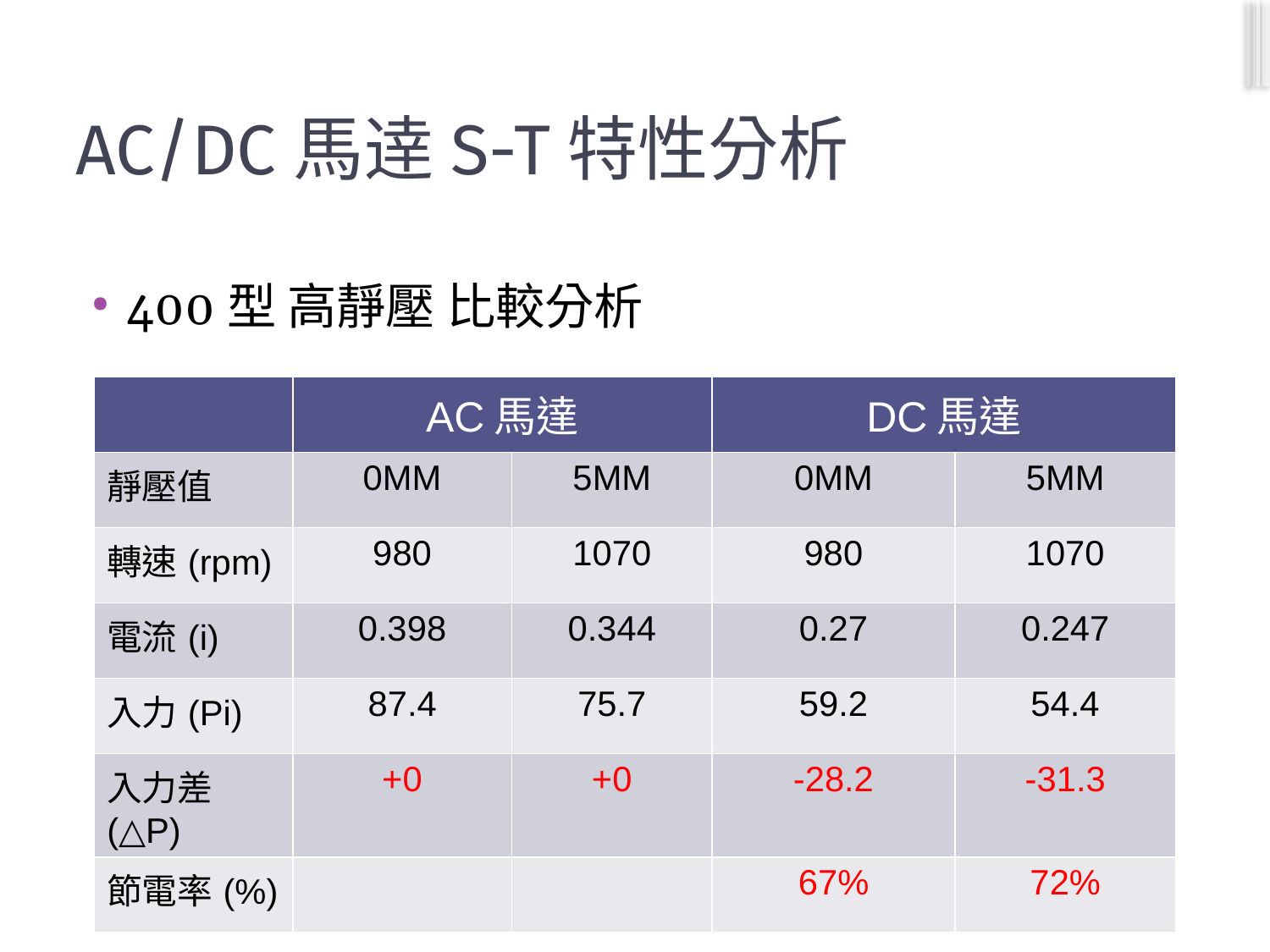

# AC/DC馬逹S-T特性分析
400型 高靜壓 比較分析
|  | AC馬達 |  | DC馬達 |  |
| --- | --- | --- | --- | --- |
| 靜壓值 | 0MM | 5MM | 0MM | 5MM |
| 轉速(rpm) | 980 | 1070 | 980 | 1070 |
| 電流(i) | 0.398 | 0.344 | 0.27 | 0.247 |
| 入力(Pi) | 87.4 | 75.7 | 59.2 | 54.4 |
| 入力差(△P) | +0 | +0 | -28.2 | -31.3 |
| 節電率(%) |  |  | 67% | 72% |